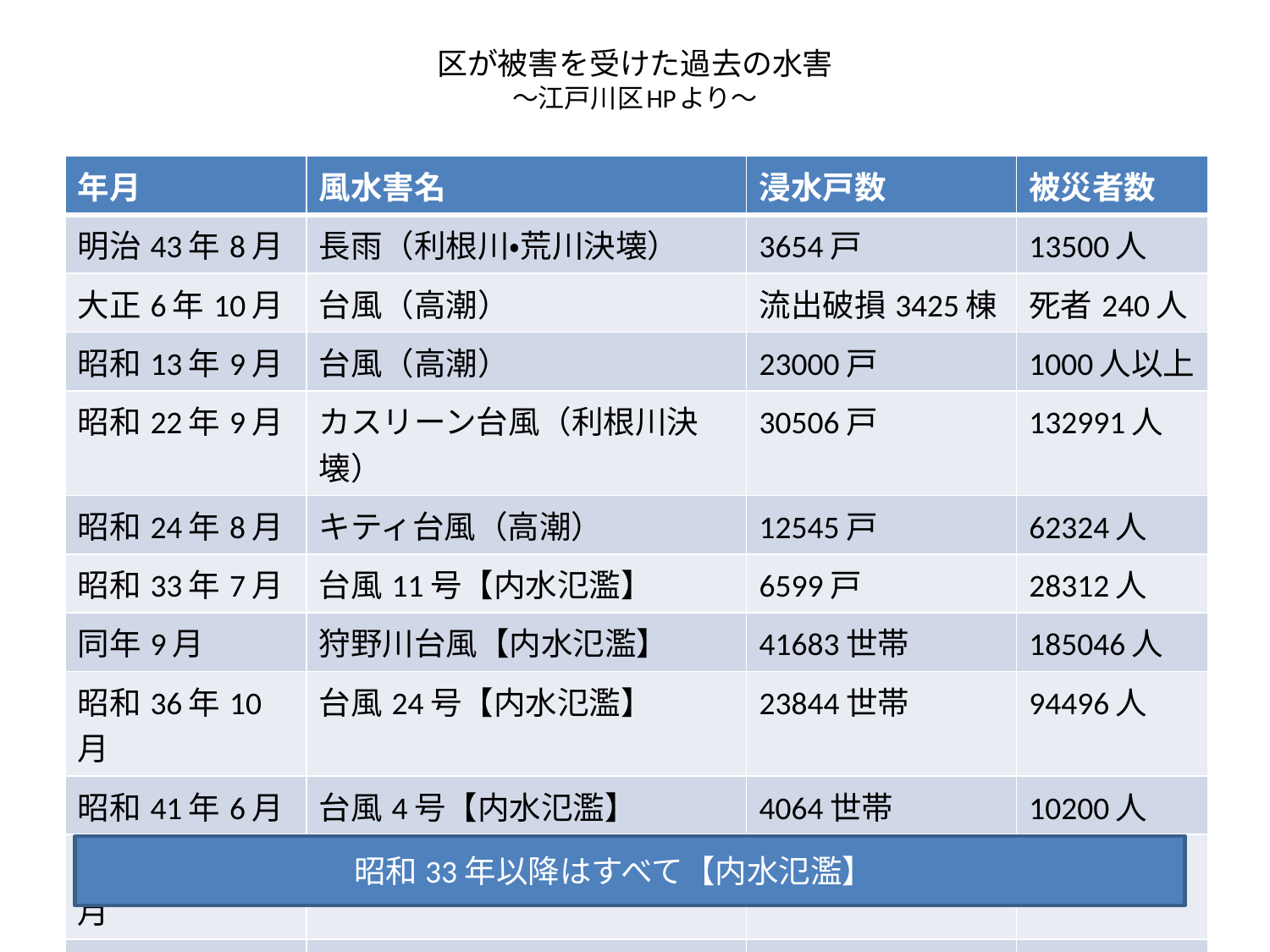

# 区が被害を受けた過去の水害 ～江戸川区HPより～
| 年月 | 風水害名 | 浸水戸数 | 被災者数 |
| --- | --- | --- | --- |
| 明治43年8月 | 長雨（利根川・荒川決壊） | 3654戸 | 13500人 |
| 大正6年10月 | 台風（高潮） | 流出破損3425棟 | 死者240人 |
| 昭和13年9月 | 台風（高潮） | 23000戸 | 1000人以上 |
| 昭和22年9月 | カスリーン台風（利根川決壊） | 30506戸 | 132991人 |
| 昭和24年8月 | キティ台風（高潮） | 12545戸 | 62324人 |
| 昭和33年7月 | 台風11号【内水氾濫】 | 6599戸 | 28312人 |
| 同年9月 | 狩野川台風【内水氾濫】 | 41683世帯 | 185046人 |
| 昭和36年10月 | 台風24号【内水氾濫】 | 23844世帯 | 94496人 |
| 昭和41年6月 | 台風4号【内水氾濫】 | 4064世帯 | 10200人 |
| 昭和46年8-9月 | 台風23-25号【内水氾濫】 | 1973世帯 | 約8000人 |
| 昭和56年10月 | 台風24号【内水氾濫】 | 10289世帯 | 31383人 |
昭和33年以降はすべて【内水氾濫】